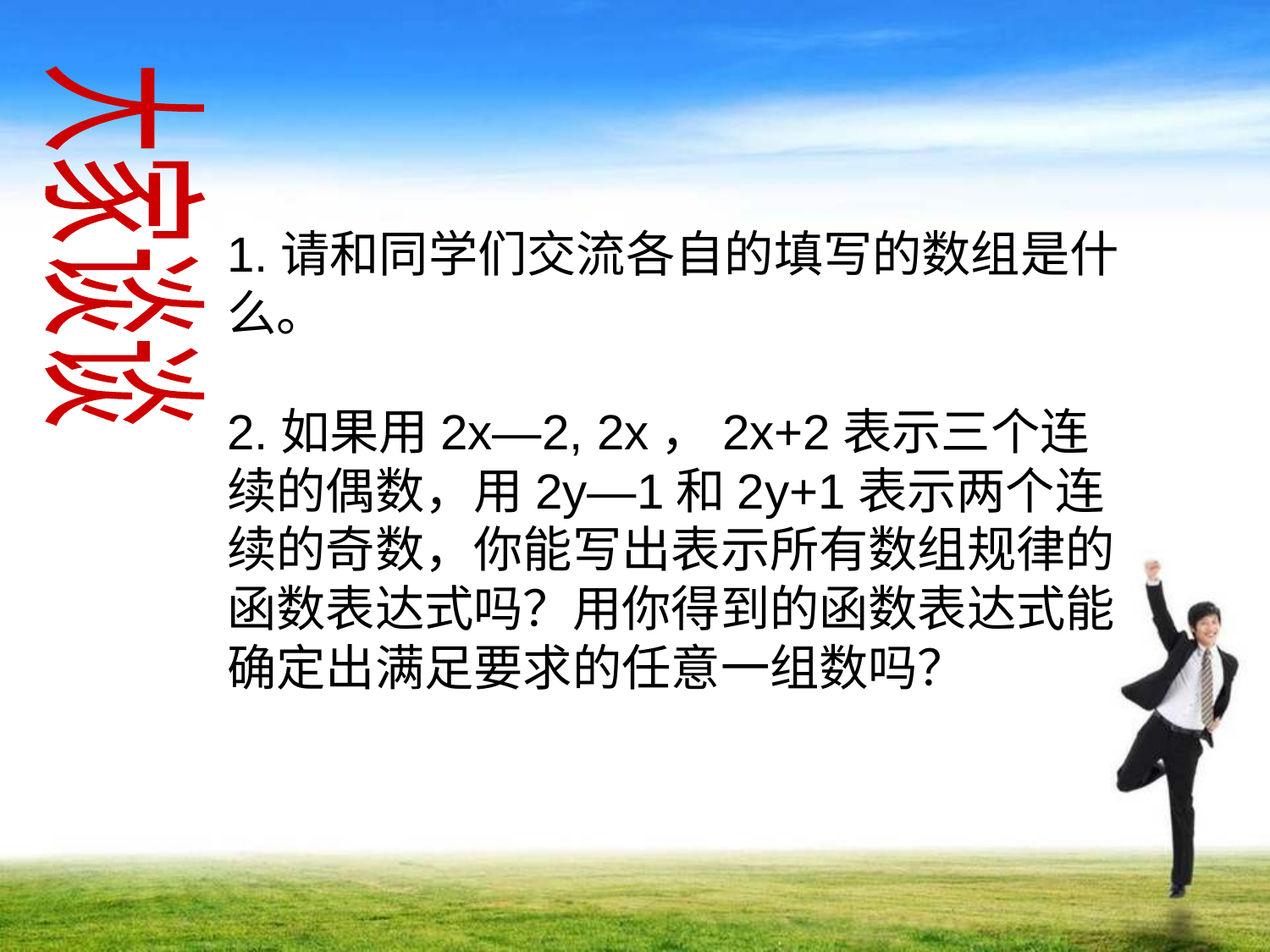

大家谈谈
1.请和同学们交流各自的填写的数组是什么。

2.如果用2x—2, 2x，2x+2表示三个连续的偶数，用2y—1和2y+1表示两个连续的奇数，你能写出表示所有数组规律的函数表达式吗？用你得到的函数表达式能确定出满足要求的任意一组数吗？